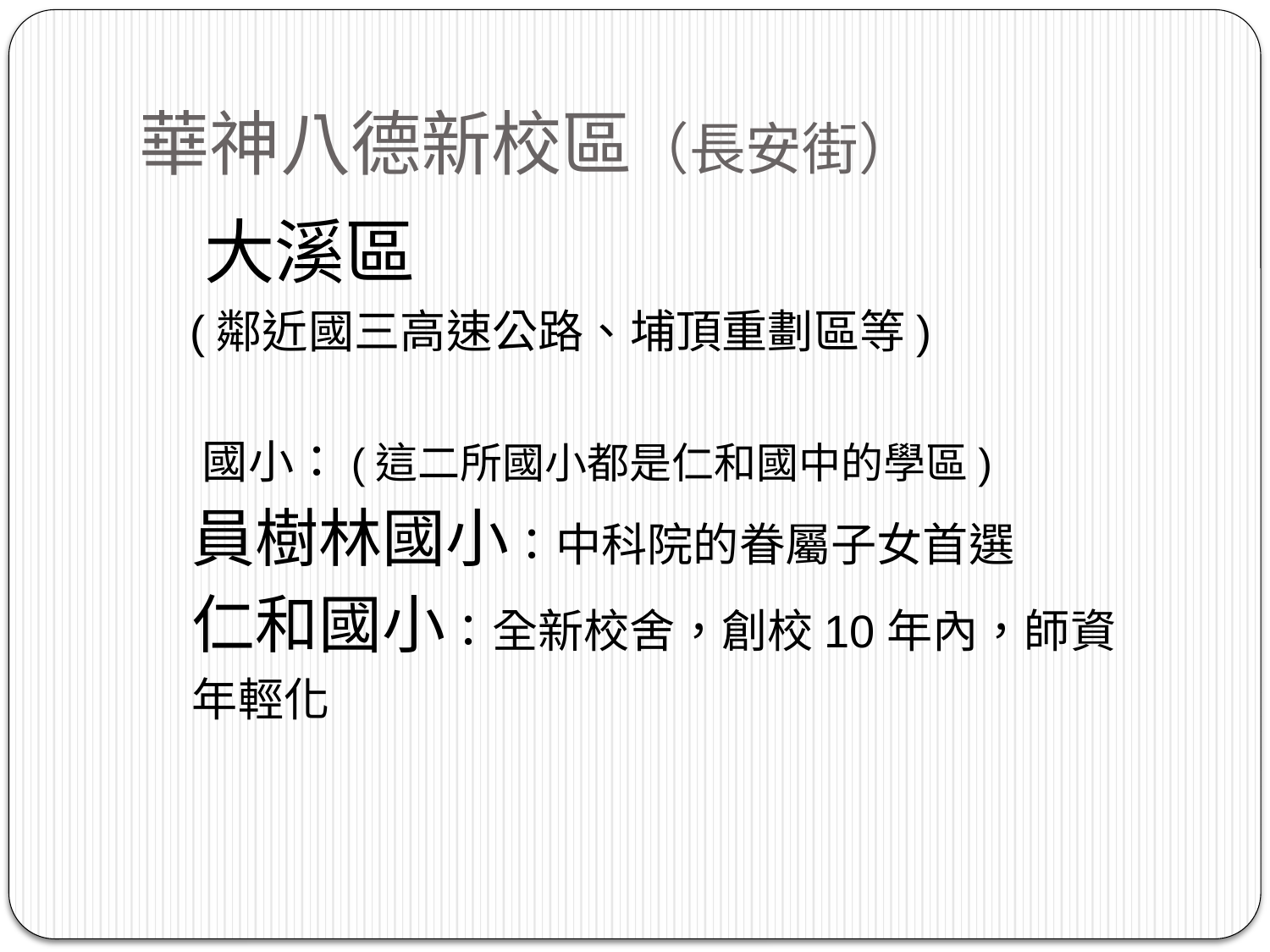

# 華神八德新校區（長安街）
   大溪區
    (鄰近國三高速公路、埔頂重劃區等)

     國小：(這二所國小都是仁和國中的學區)
    員樹林國小：中科院的眷屬子女首選
    仁和國小：全新校舍，創校10年內，師資
    年輕化